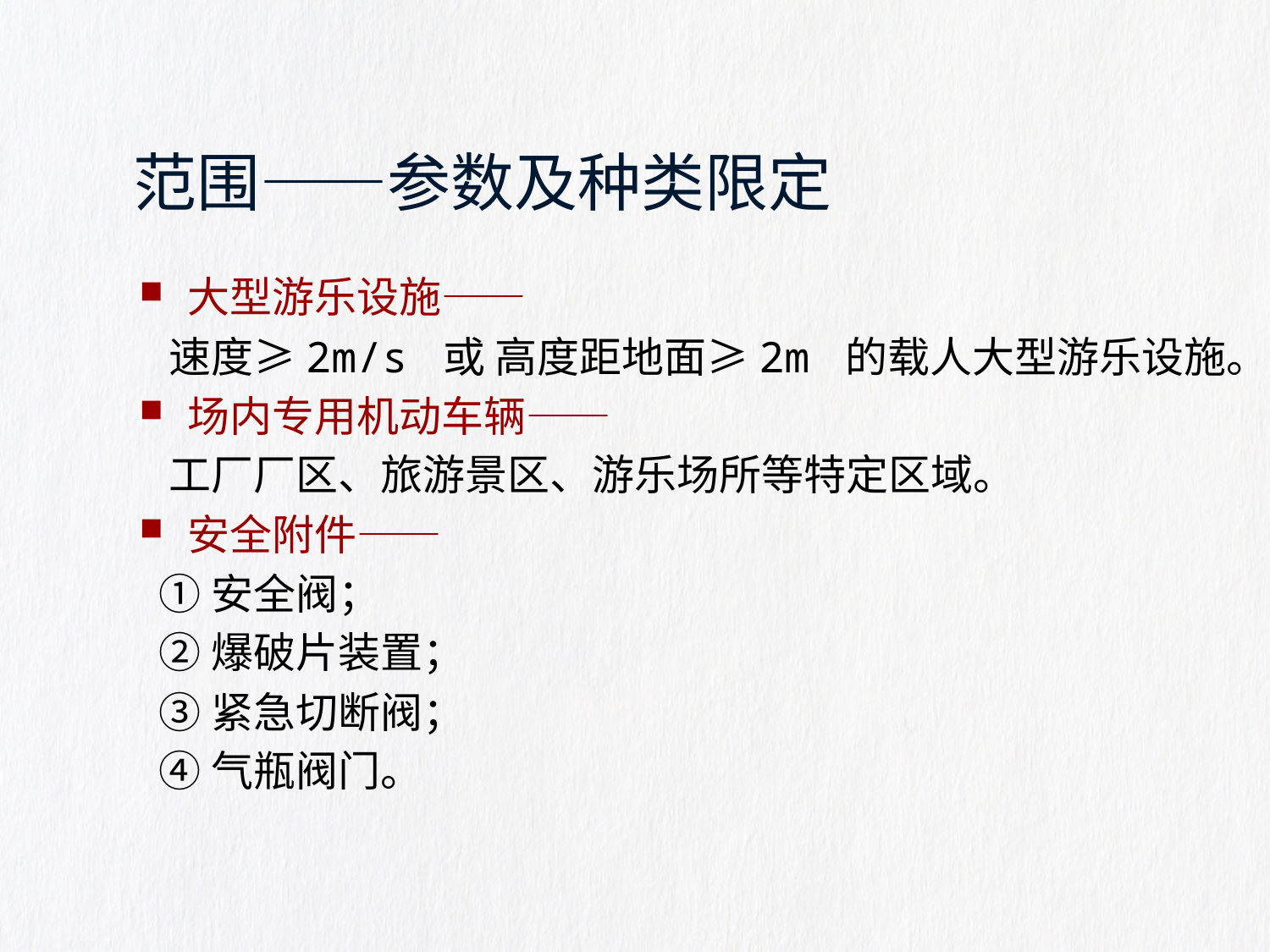

# 范围——参数及种类限定
大型游乐设施——
  速度≥2m/s 或 高度距地面≥2m 的载人大型游乐设施。
场内专用机动车辆——
  工厂厂区、旅游景区、游乐场所等特定区域。
安全附件——
  ①安全阀；
  ②爆破片装置；
  ③紧急切断阀；
  ④气瓶阀门。
20